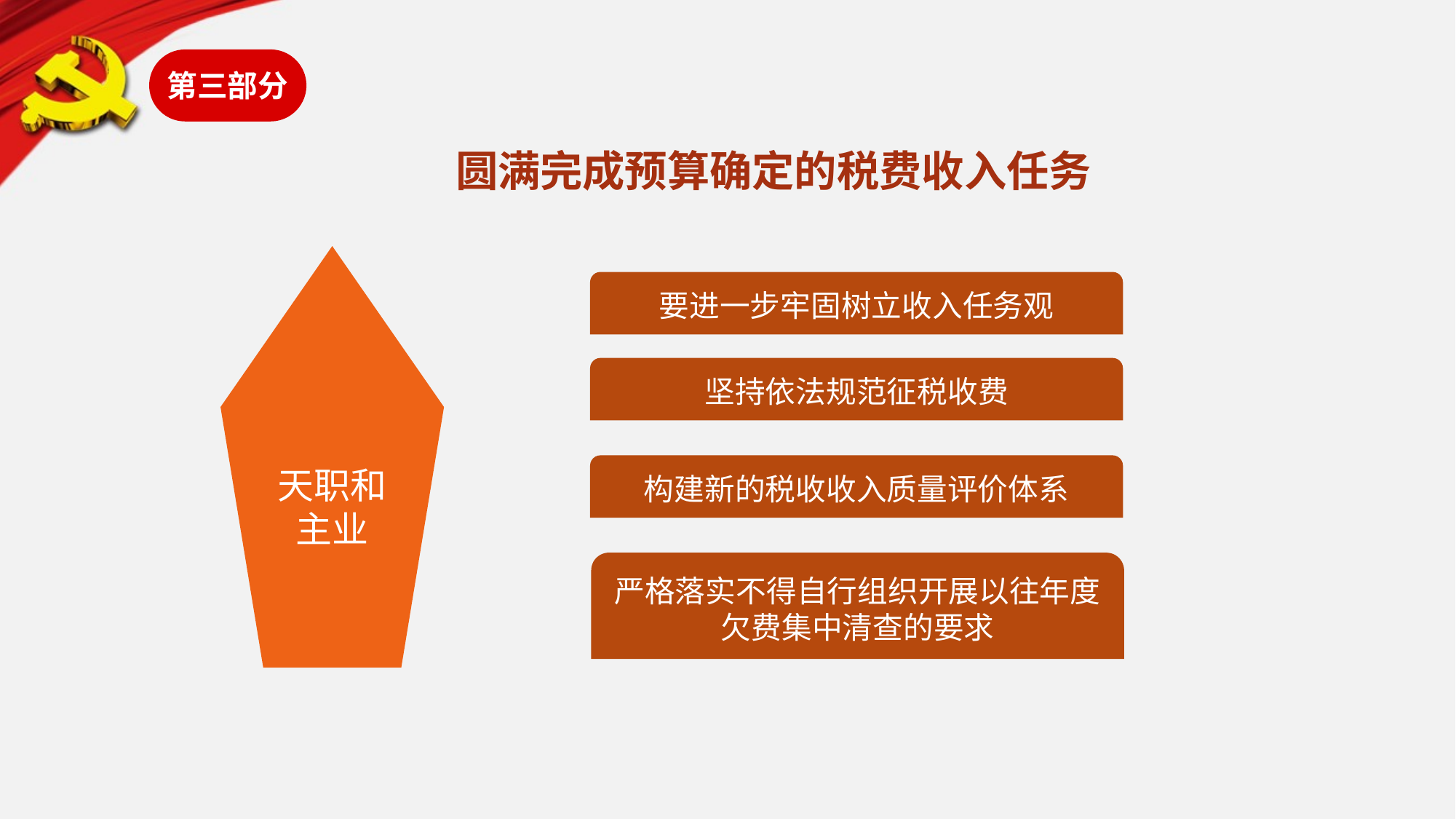

第三部分
圆满完成预算确定的税费收入任务
天职和主业
要进一步牢固树立收入任务观
坚持依法规范征税收费
构建新的税收收入质量评价体系
严格落实不得自行组织开展以往年度欠费集中清查的要求